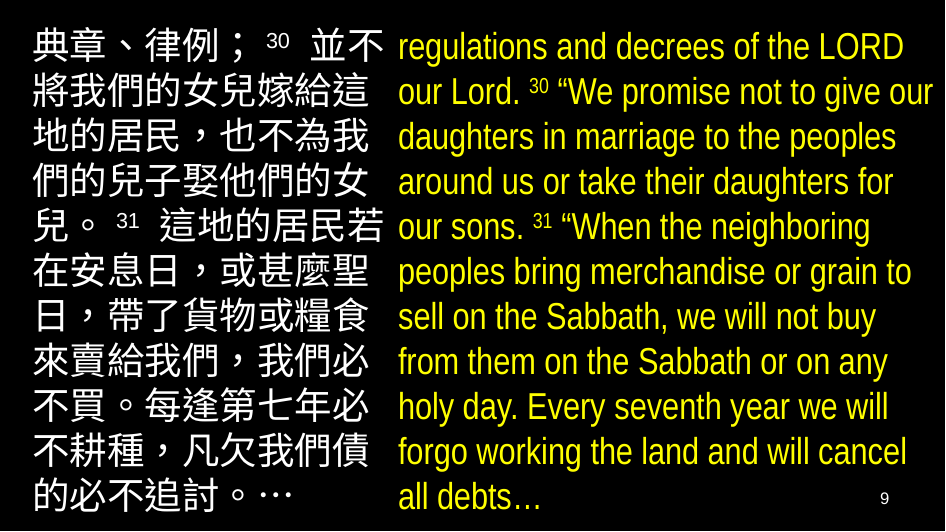

典章、律例；30 並不將我們的女兒嫁給這地的居民，也不為我們的兒子娶他們的女兒。31 這地的居民若在安息日，或甚麼聖日，帶了貨物或糧食來賣給我們，我們必不買。每逢第七年必不耕種，凡欠我們債的必不追討。…
regulations and decrees of the Lord our Lord. 30 “We promise not to give our daughters in marriage to the peoples around us or take their daughters for our sons. 31 “When the neighboring peoples bring merchandise or grain to sell on the Sabbath, we will not buy from them on the Sabbath or on any holy day. Every seventh year we will forgo working the land and will cancel all debts…
9